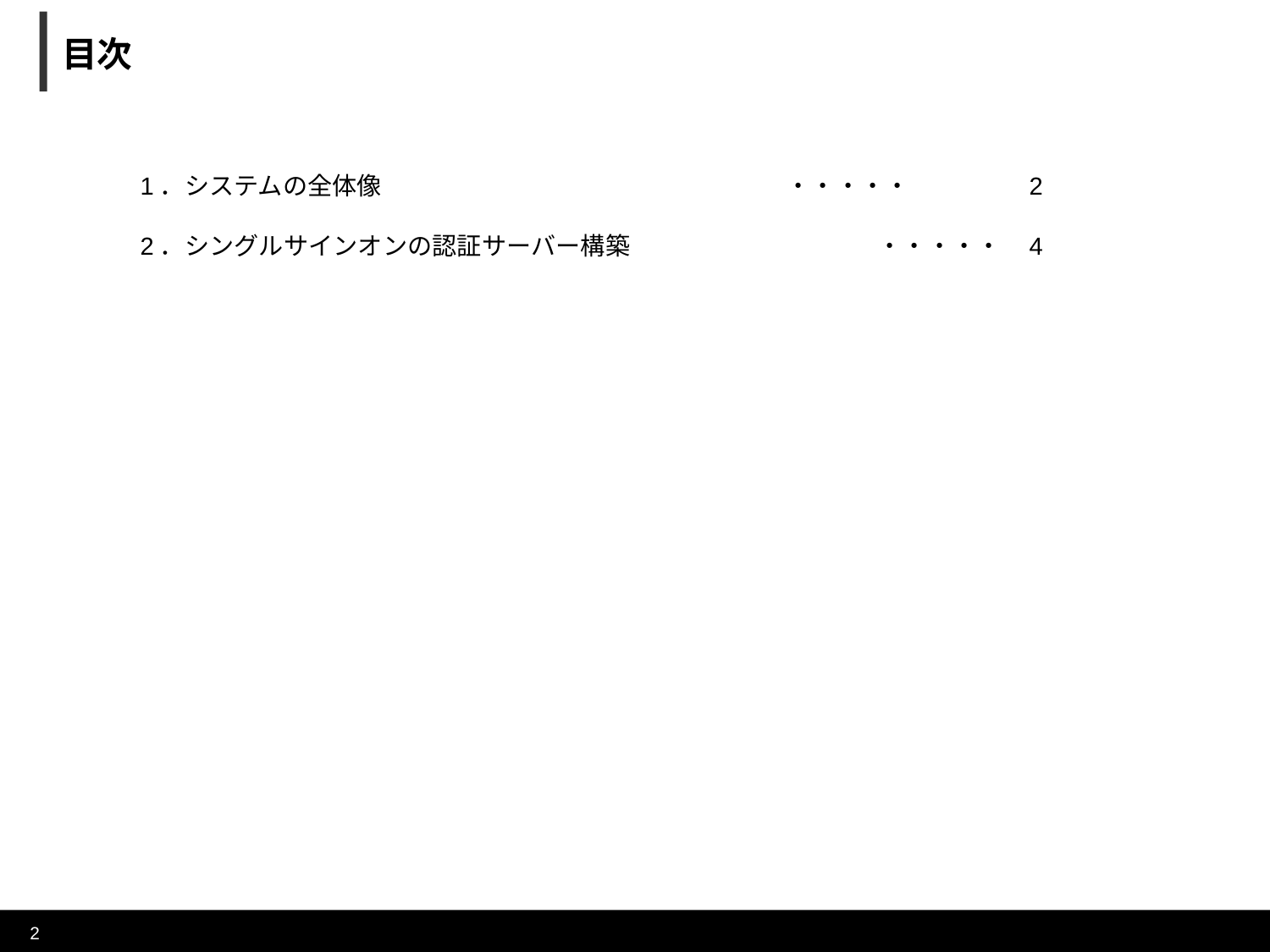

# 目次
1．システムの全体像		   　　　　 　　　　   	  ・・・・・	2
2．シングルサインオンの認証サーバー構築　　　　　　　　　　・・・・・	4